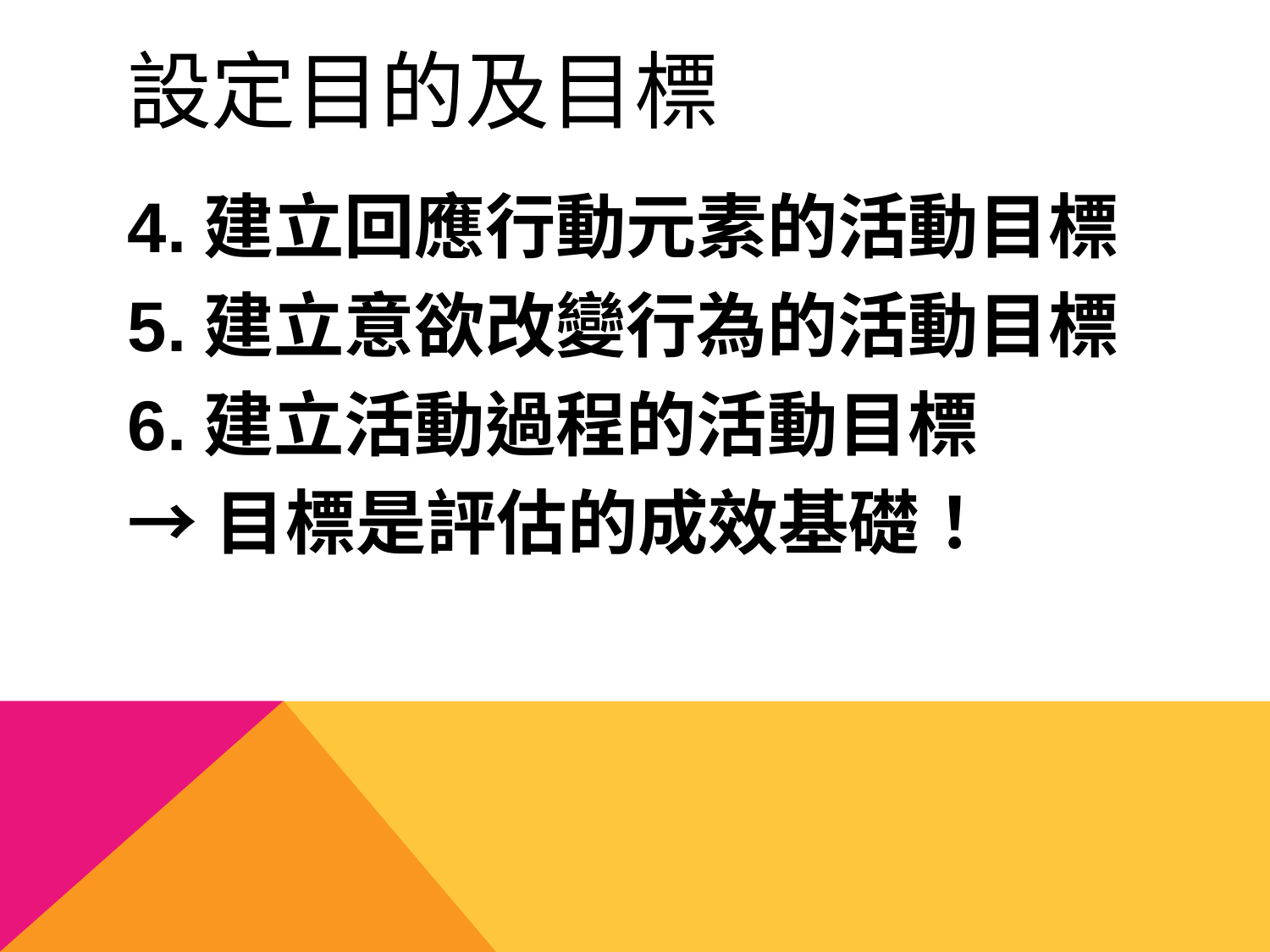

# 設定目的及目標
4.建立回應行動元素的活動目標
5.建立意欲改變行為的活動目標
6.建立活動過程的活動目標
→目標是評估的成效基礎！